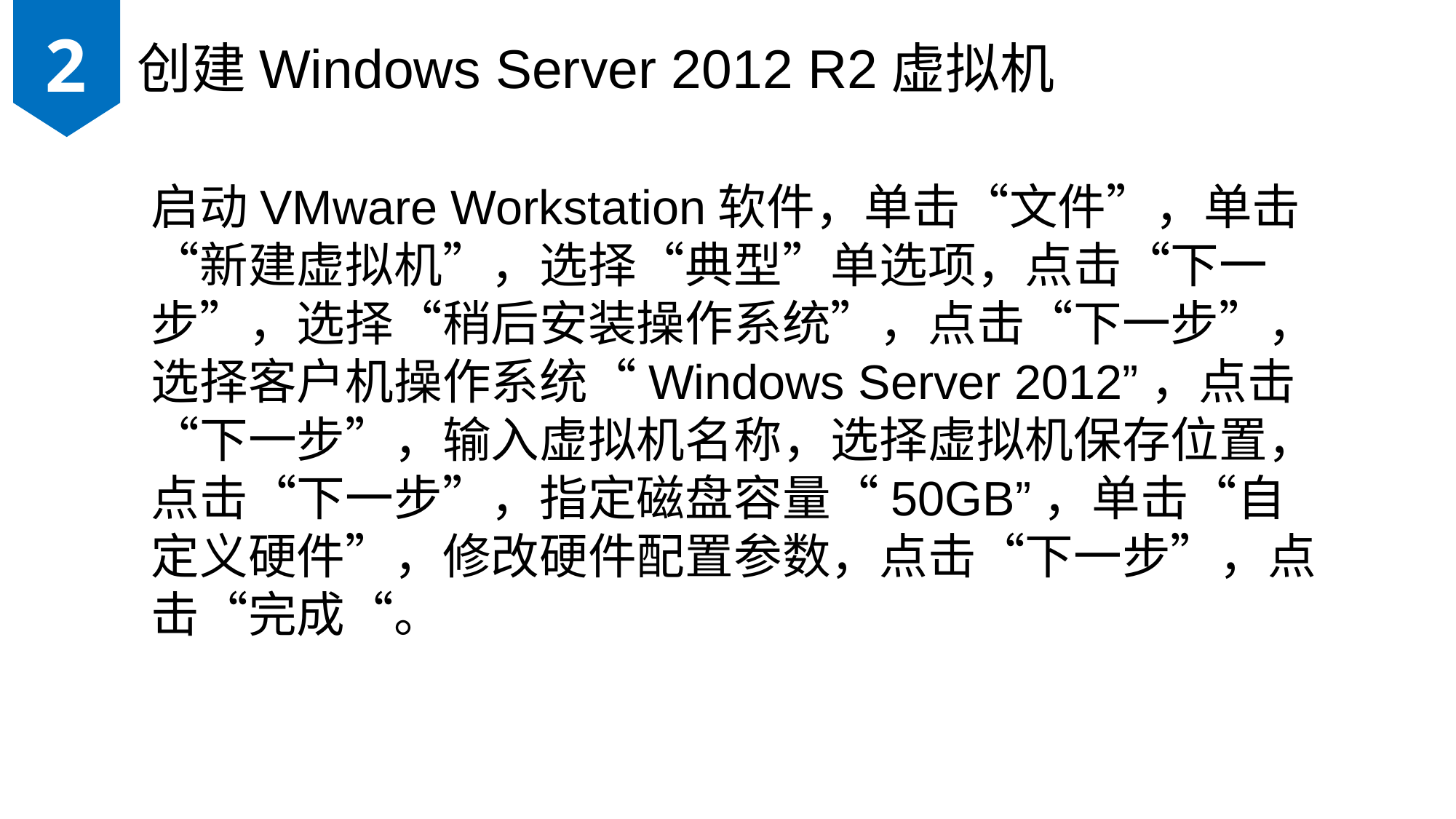

2

创建Windows Server 2012 R2虚拟机
启动VMware Workstation软件，单击“文件”，单击“新建虚拟机”，选择“典型”单选项，点击“下一步”，选择“稍后安装操作系统”，点击“下一步”，选择客户机操作系统“Windows Server 2012”，点击“下一步”，输入虚拟机名称，选择虚拟机保存位置，点击“下一步”，指定磁盘容量“50GB”，单击“自定义硬件”，修改硬件配置参数，点击“下一步”，点击“完成“。